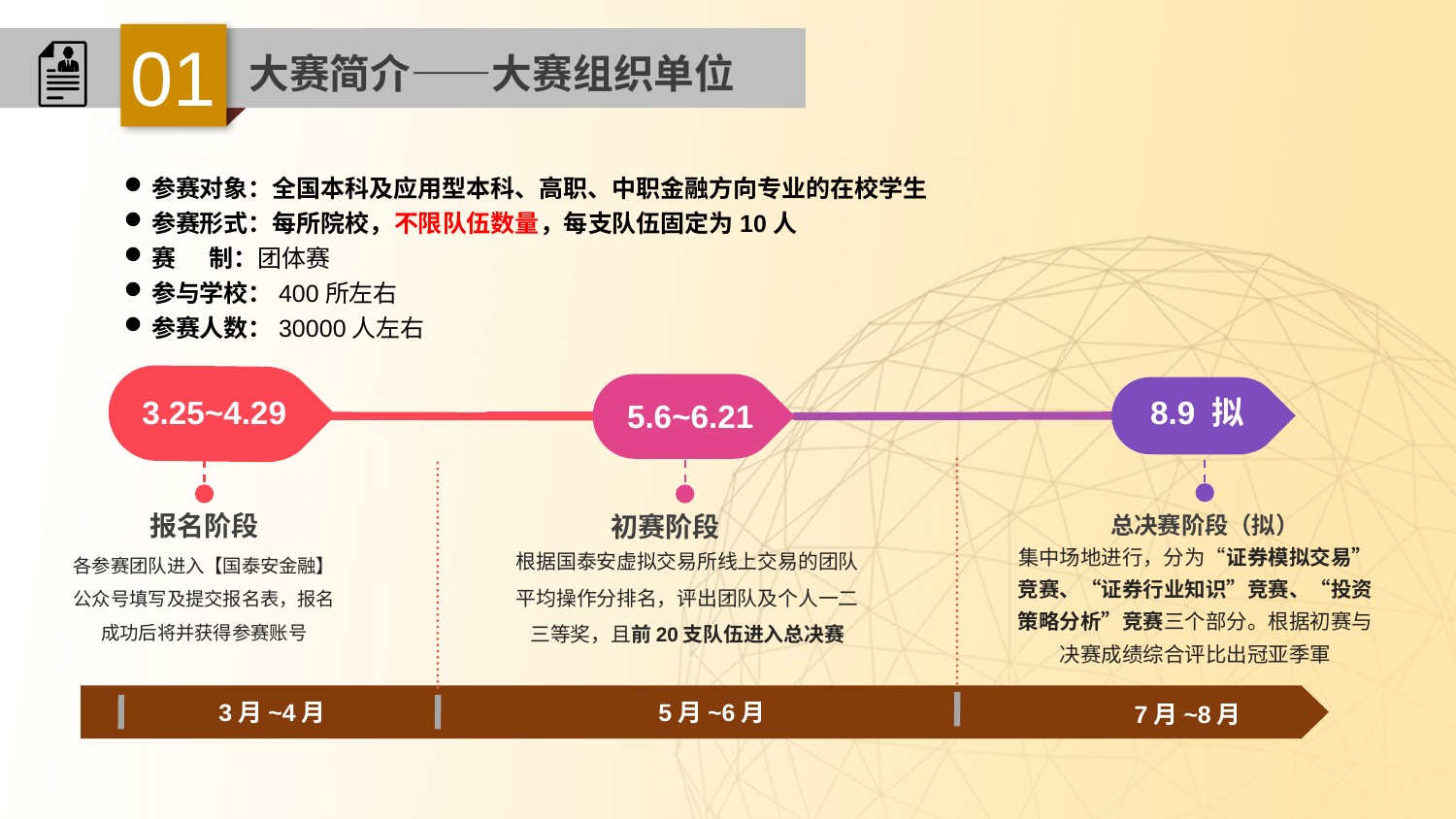

01

大赛简介——大赛组织单位

参赛对象：全国本科及应用型本科、高职、中职金融方向专业的在校学生
参赛形式：每所院校，不限队伍数量，每支队伍固定为10人
赛      制：团体赛
参与学校：400所左右
参赛人数：30000人左右

3.25~4.29
8.9 拟
5.6~6.21

总决赛阶段（拟）
报名阶段
初赛阶段
集中场地进行，分为“证券模拟交易”竞赛、“证券行业知识”竞赛、“投资策略分析”竞赛三个部分。根据初赛与决赛成绩综合评比出冠亚季軍

根据国泰安虚拟交易所线上交易的团队平均操作分排名，评出团队及个人一二三等奖，且前20支队伍进入总决赛
各参赛团队进入【国泰安金融】公众号填写及提交报名表，报名成功后将并获得参赛账号

3月~4月
5月~6月
7月~8月